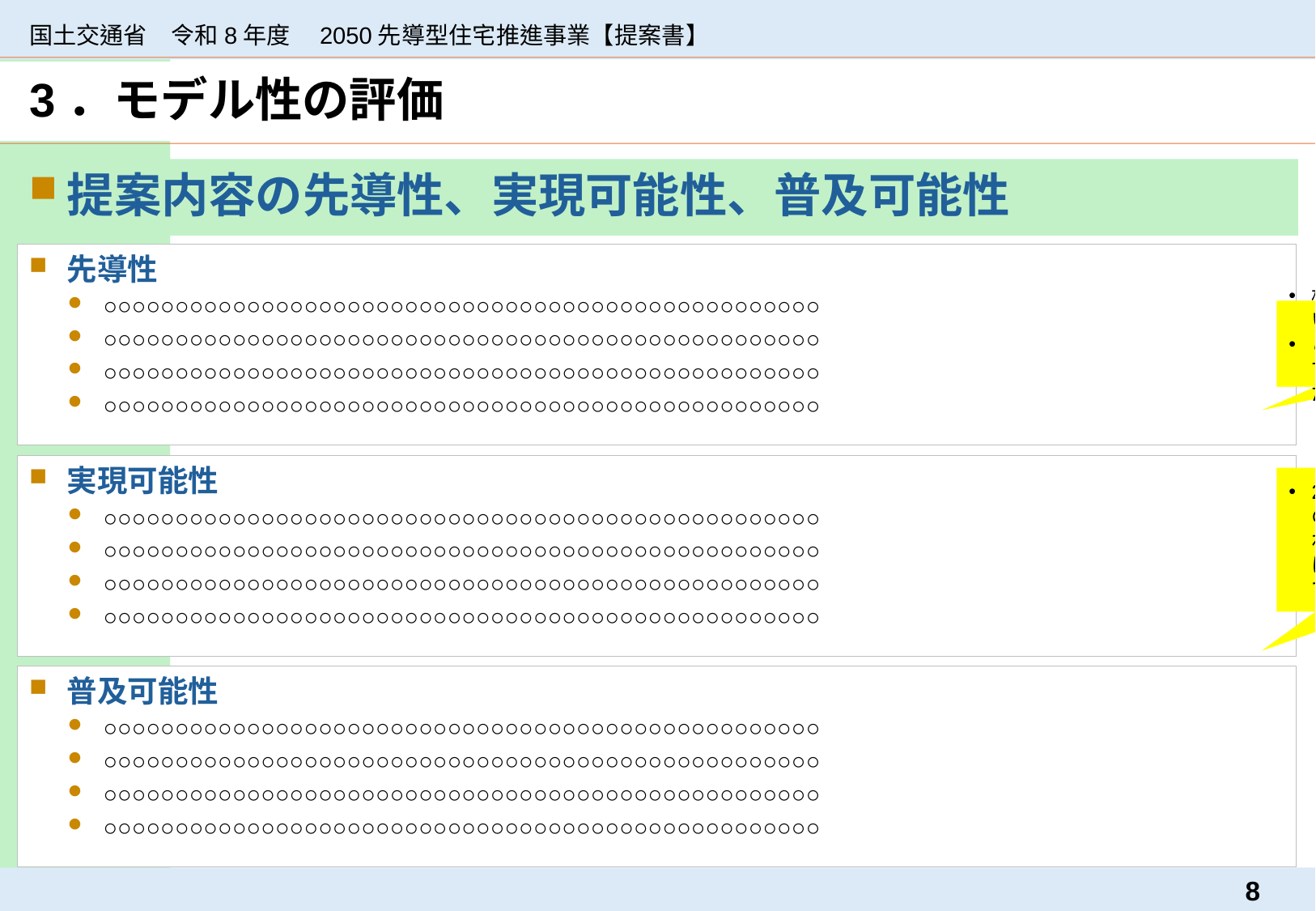

国土交通省　令和8年度　2050先導型住宅推進事業【提案書】
# 3．モデル性の評価
提案内容の先導性、実現可能性、普及可能性
先導性
○○○○○○○○○○○○○○○○○○○○○○○○○○○○○○○○○○○○○○○○○○○○○○○○○○
○○○○○○○○○○○○○○○○○○○○○○○○○○○○○○○○○○○○○○○○○○○○○○○○○○
○○○○○○○○○○○○○○○○○○○○○○○○○○○○○○○○○○○○○○○○○○○○○○○○○○
○○○○○○○○○○○○○○○○○○○○○○○○○○○○○○○○○○○○○○○○○○○○○○○○○○
枠内に収めてください。
このページは増やさず、1枚に収めてください。
実現可能性
○○○○○○○○○○○○○○○○○○○○○○○○○○○○○○○○○○○○○○○○○○○○○○○○○○
○○○○○○○○○○○○○○○○○○○○○○○○○○○○○○○○○○○○○○○○○○○○○○○○○○
○○○○○○○○○○○○○○○○○○○○○○○○○○○○○○○○○○○○○○○○○○○○○○○○○○
○○○○○○○○○○○○○○○○○○○○○○○○○○○○○○○○○○○○○○○○○○○○○○○○○○
2.レジリエンス措置の内容について、それぞれの評価項目別にポイントを記載してください。
普及可能性
○○○○○○○○○○○○○○○○○○○○○○○○○○○○○○○○○○○○○○○○○○○○○○○○○○
○○○○○○○○○○○○○○○○○○○○○○○○○○○○○○○○○○○○○○○○○○○○○○○○○○
○○○○○○○○○○○○○○○○○○○○○○○○○○○○○○○○○○○○○○○○○○○○○○○○○○
○○○○○○○○○○○○○○○○○○○○○○○○○○○○○○○○○○○○○○○○○○○○○○○○○○
8